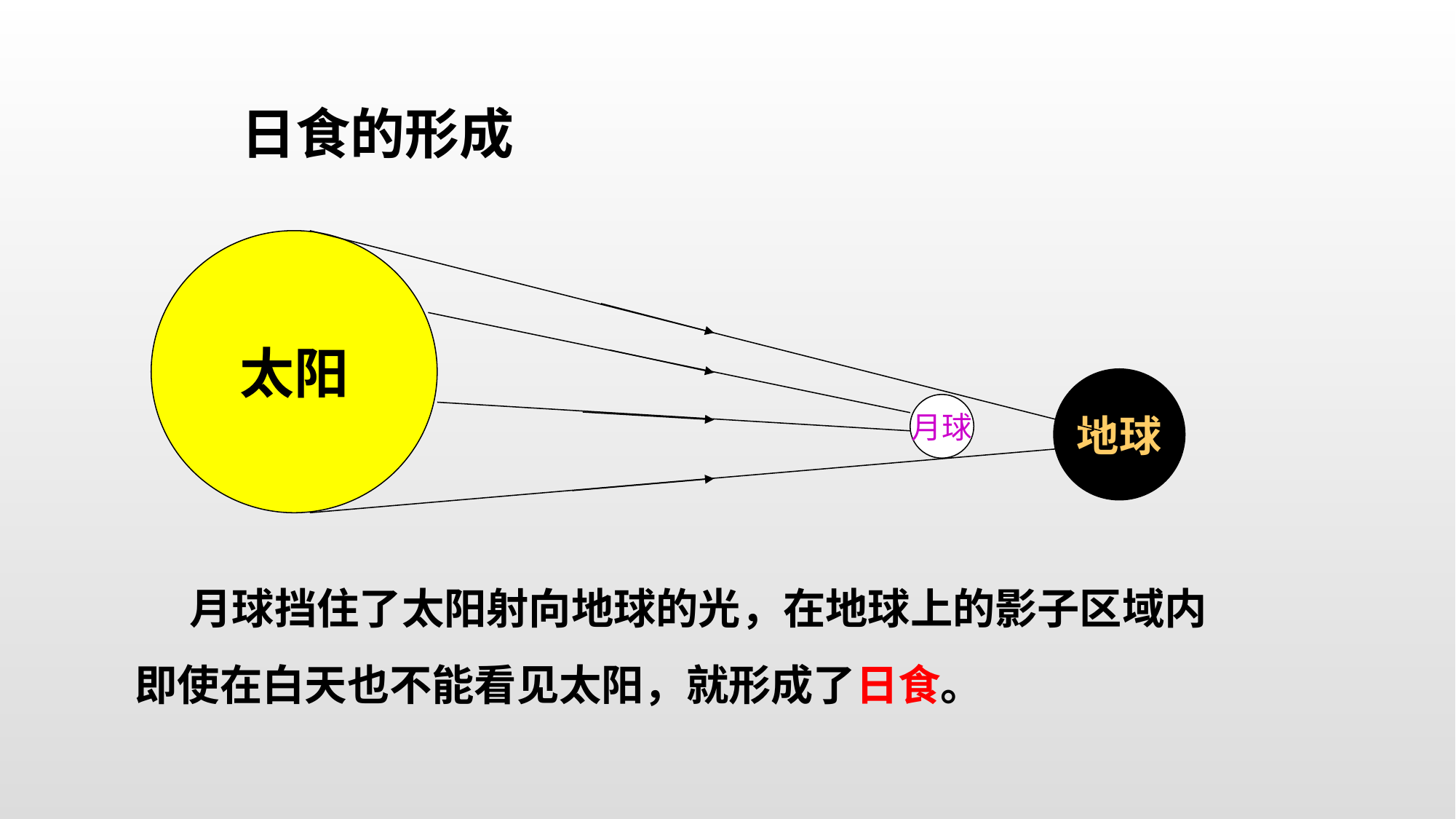

日食的形成
太阳

地球
月球
月球挡住了太阳射向地球的光，在地球上的影子区域内即使在白天也不能看见太阳，就形成了日食。